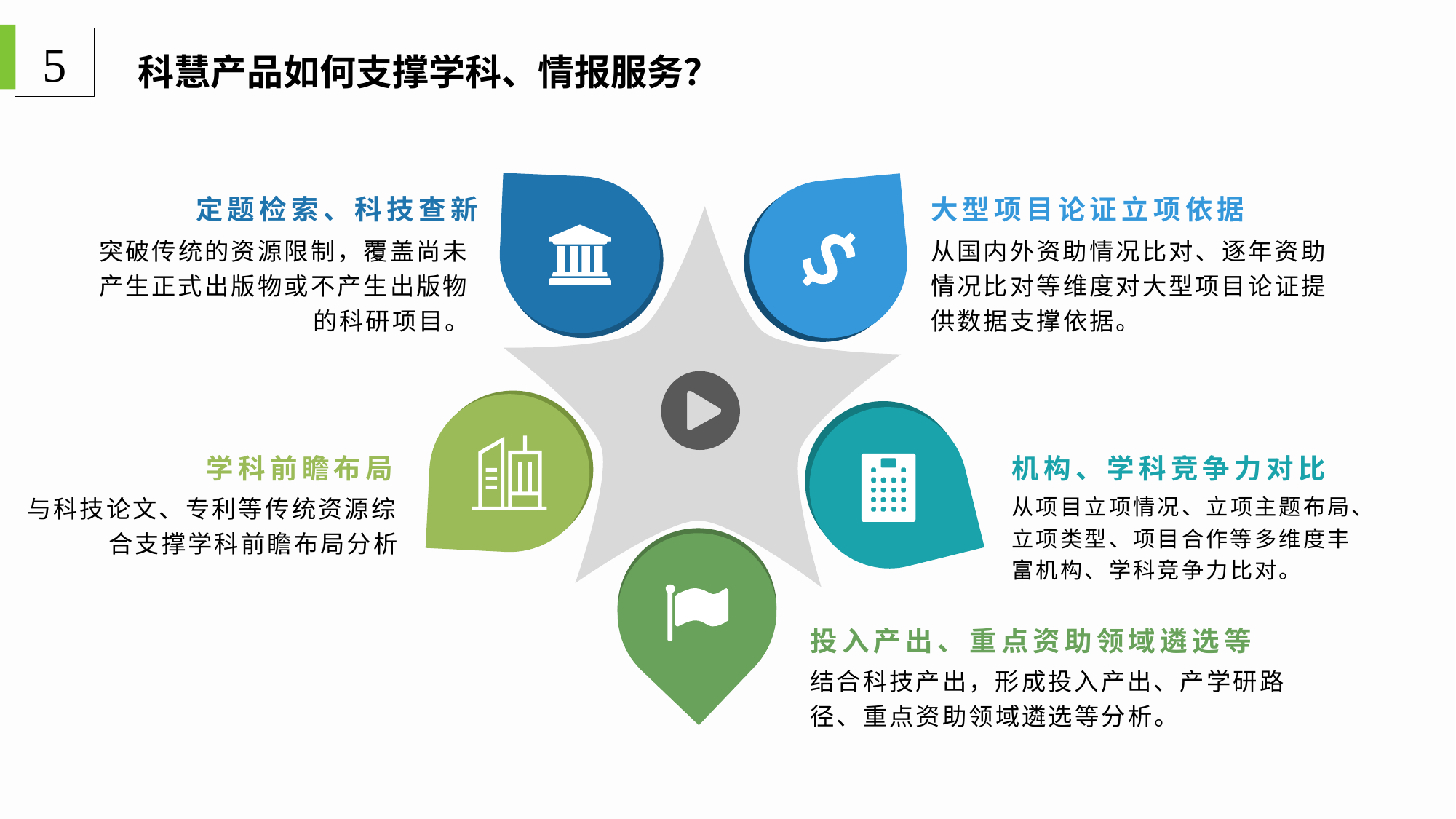

科慧产品如何支撑学科、情报服务？

5

定题检索、科技查新
大型项目论证立项依据

突破传统的资源限制，覆盖尚未产生正式出版物或不产生出版物的科研项目。
从国内外资助情况比对、逐年资助情况比对等维度对大型项目论证提供数据支撑依据。

学科前瞻布局
机构、学科竞争力对比

与科技论文、专利等传统资源综合支撑学科前瞻布局分析
从项目立项情况、立项主题布局、立项类型、项目合作等多维度丰富机构、学科竞争力比对。

投入产出、重点资助领域遴选等
结合科技产出，形成投入产出、产学研路径、重点资助领域遴选等分析。